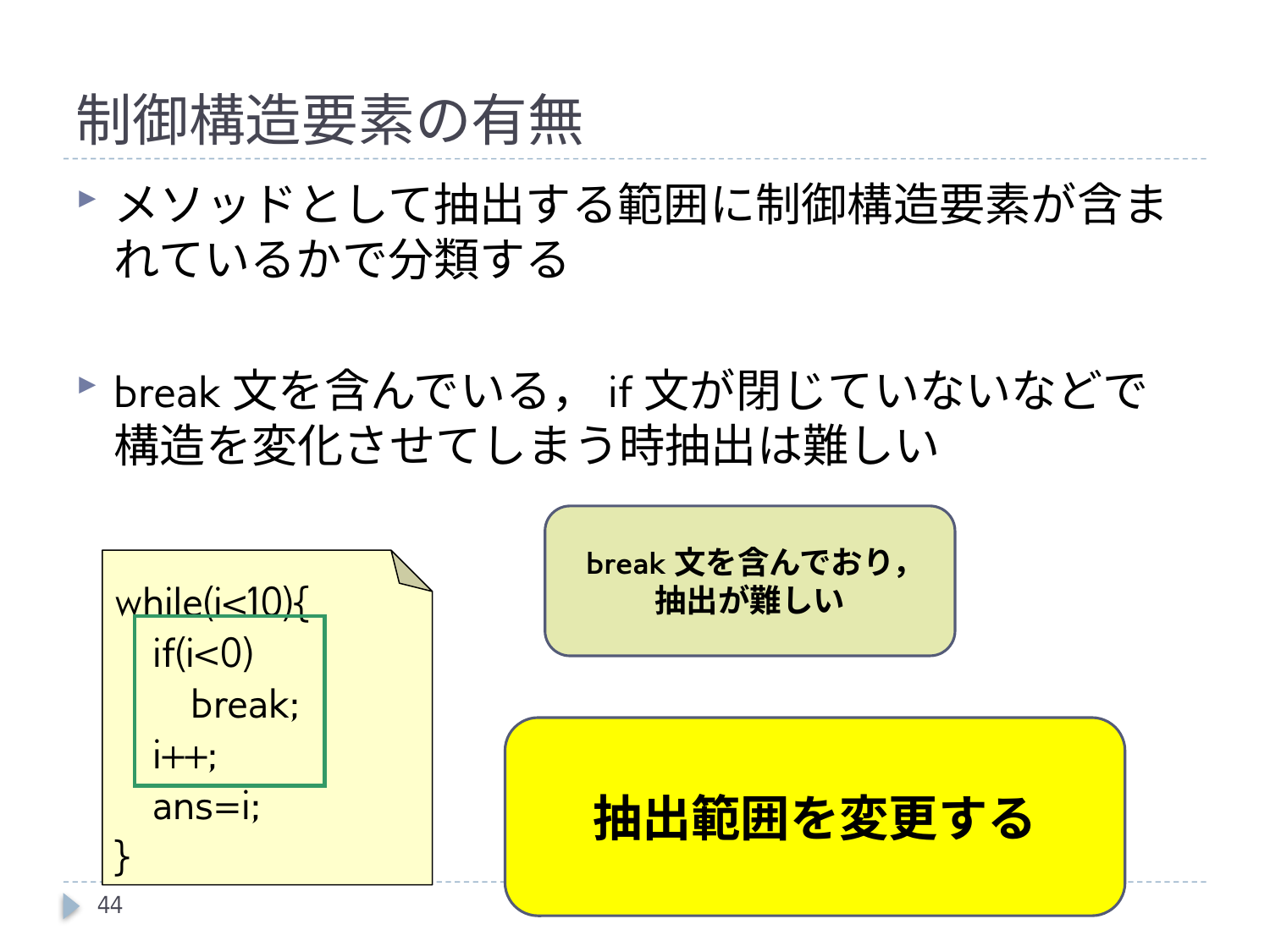

# 制御構造要素の有無
メソッドとして抽出する範囲に制御構造要素が含まれているかで分類する

break文を含んでいる，if文が閉じていないなどで構造を変化させてしまう時抽出は難しい

 break文を含んでおり，抽出が難しい
while(i<10){
   if(i<0)
      break;
   i++;
   ans=i;
}

抽出範囲を変更する
44